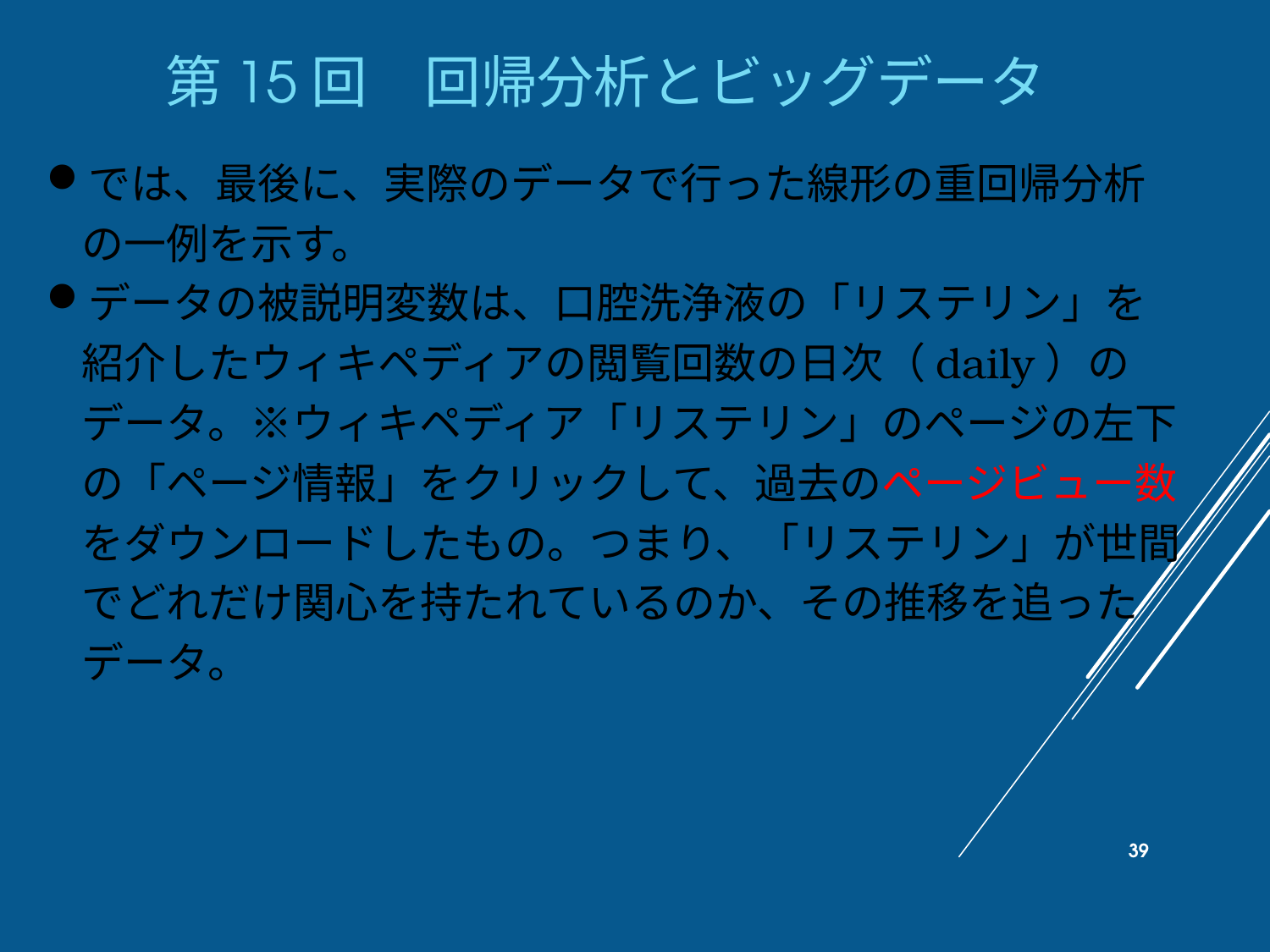

第15回　回帰分析とビッグデータ
では、最後に、実際のデータで行った線形の重回帰分析の一例を示す。
データの被説明変数は、口腔洗浄液の「リステリン」を紹介したウィキペディアの閲覧回数の日次（daily）のデータ。※ウィキペディア「リステリン」のページの左下の「ページ情報」をクリックして、過去のページビュー数をダウンロードしたもの。つまり、「リステリン」が世間でどれだけ関心を持たれているのか、その推移を追ったデータ。
39